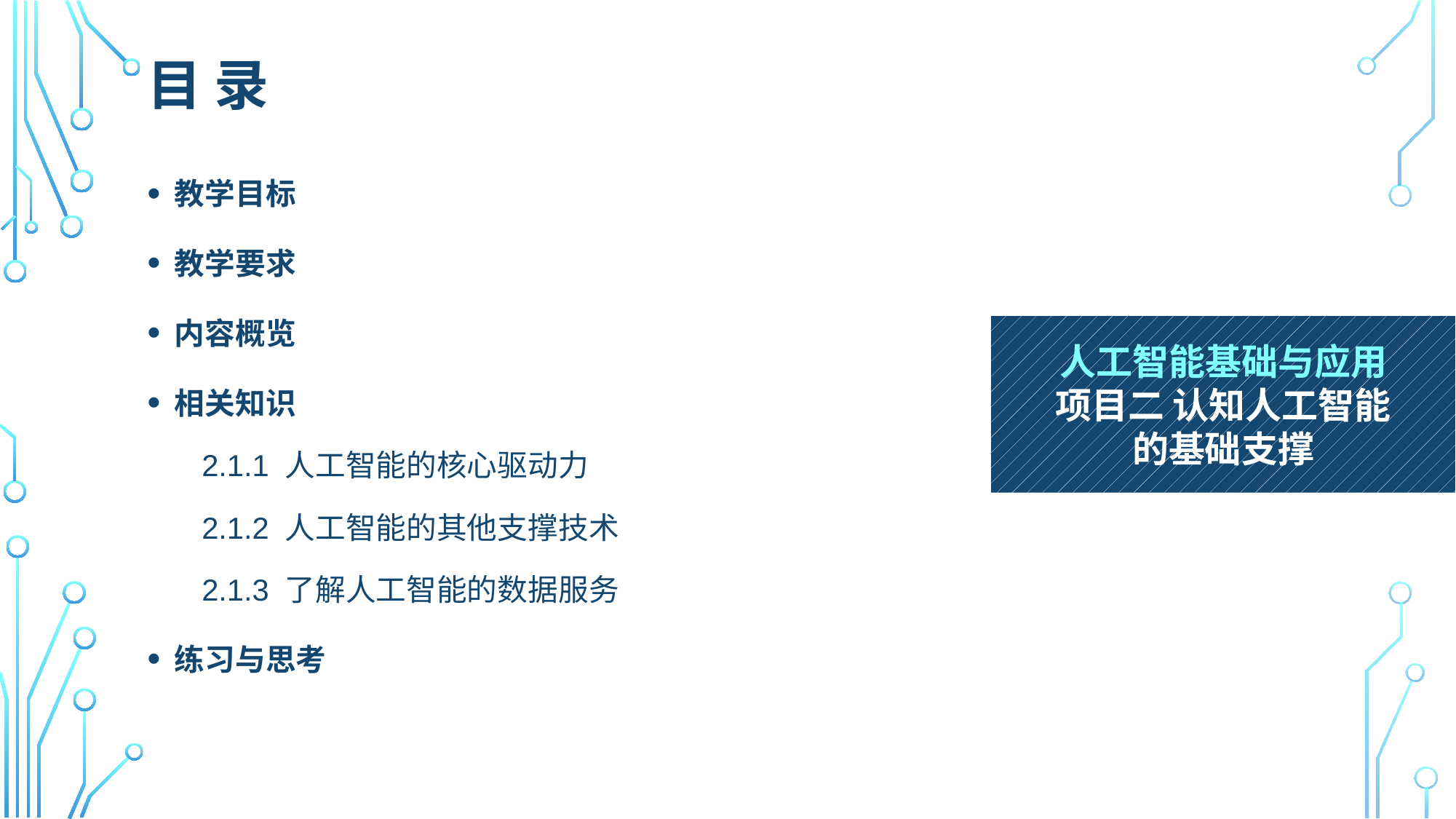

# 目 录
教学目标
教学要求
内容概览
相关知识
2.1.1 人工智能的核心驱动力
2.1.2 人工智能的其他支撑技术
2.1.3 了解人工智能的数据服务
练习与思考
人工智能基础与应用
项目二 认知人工智能
的基础支撑